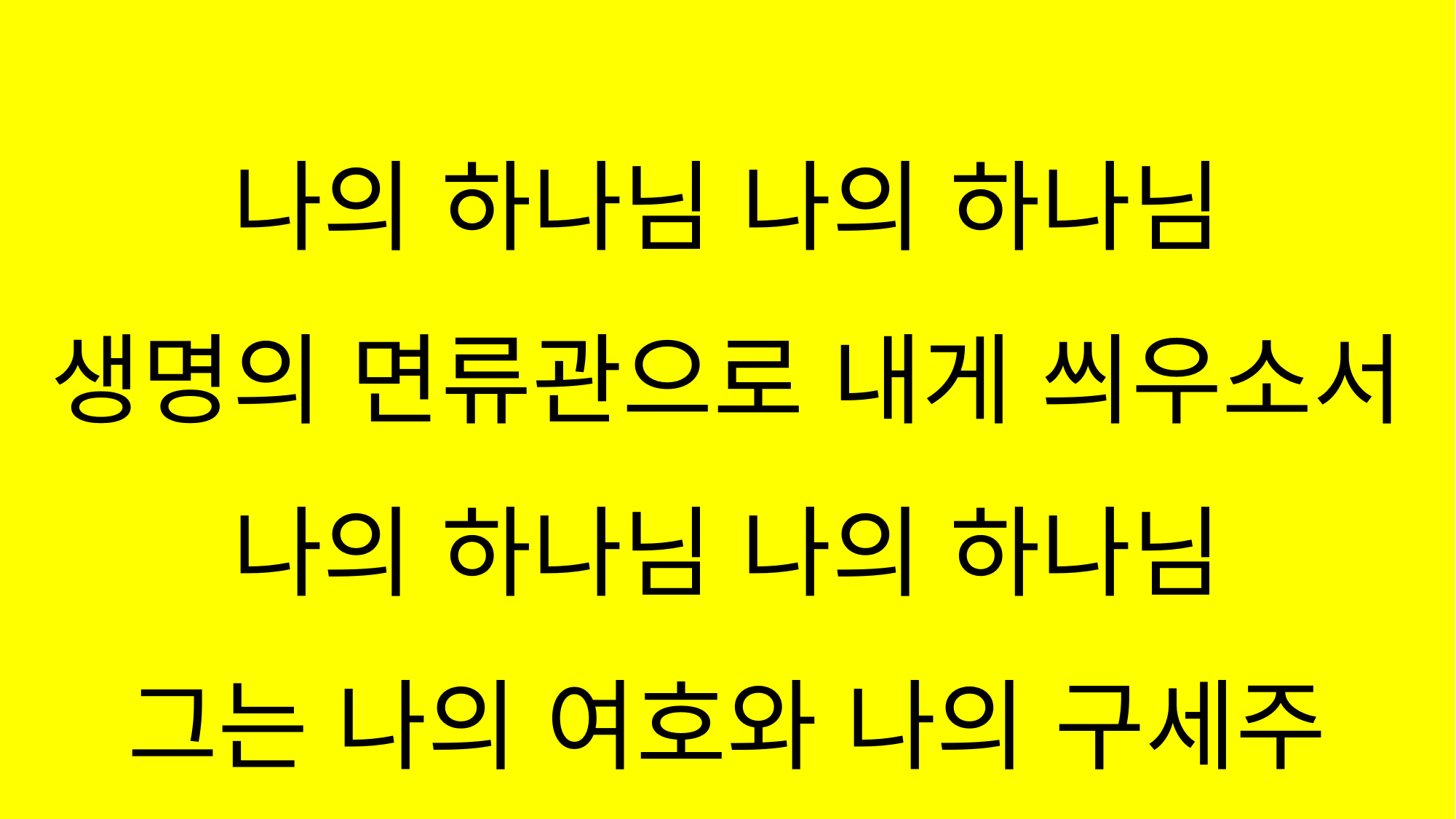

#
나의 하나님 나의 하나님

생명의 면류관으로 내게 씌우소서

나의 하나님 나의 하나님

그는 나의 여호와 나의 구세주